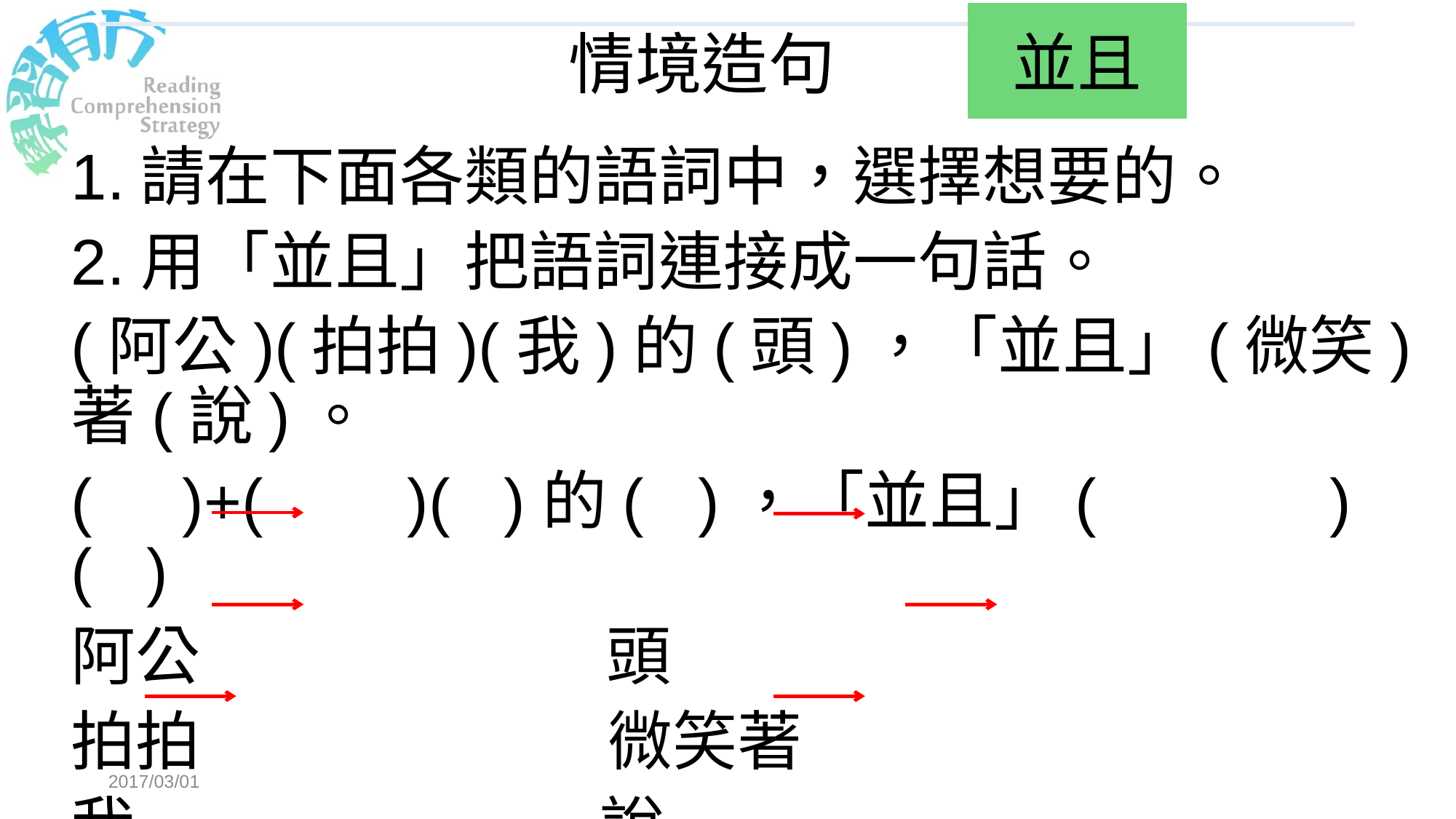

# 情境造句
並且
1.請在下面各類的語詞中，選擇想要的。
2.用「並且」把語詞連接成一句話。
(阿公)(拍拍)(我)的(頭)，「並且」(微笑)著(說)。
(     )+(        )(   )的(   )，「並且」(             )(   )
阿公                            頭
拍拍                            微笑著
我                                說

2017/03/01